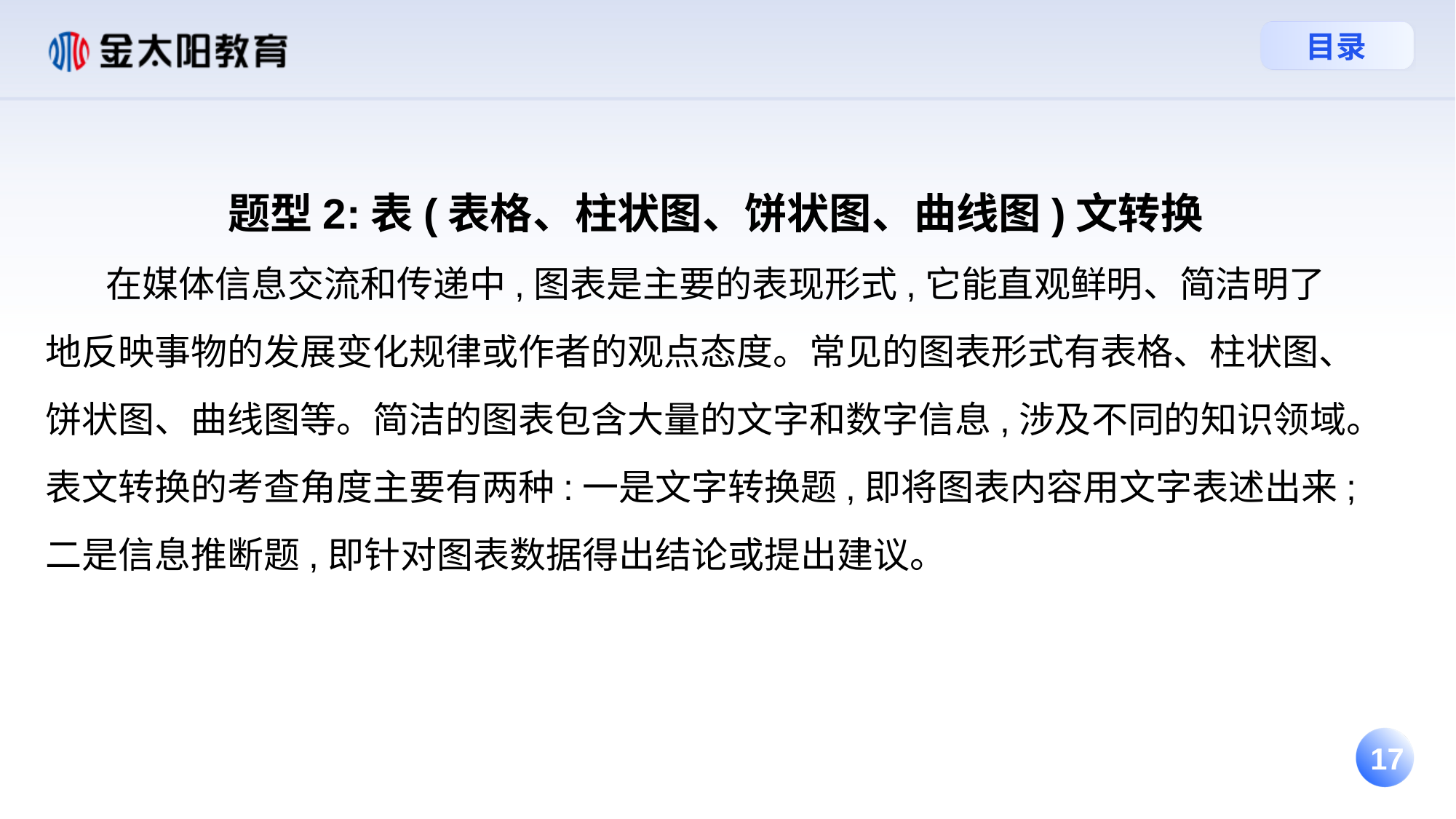

题型2:表(表格、柱状图、饼状图、曲线图)文转换
  在媒体信息交流和传递中,图表是主要的表现形式,它能直观鲜明、简洁明了地反映事物的发展变化规律或作者的观点态度。常见的图表形式有表格、柱状图、饼状图、曲线图等。简洁的图表包含大量的文字和数字信息,涉及不同的知识领域。表文转换的考查角度主要有两种:一是文字转换题,即将图表内容用文字表述出来;二是信息推断题,即针对图表数据得出结论或提出建议。